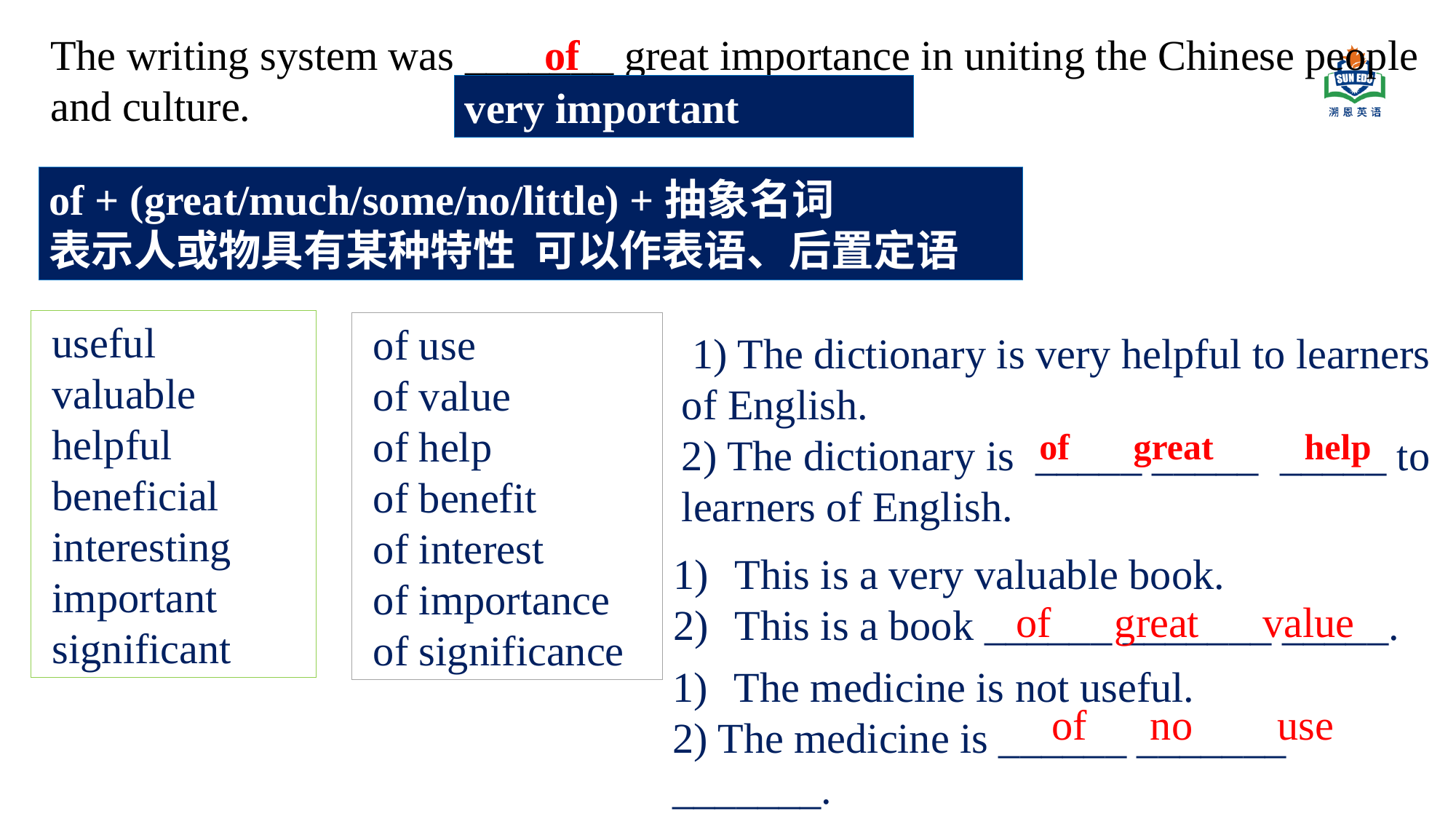

The writing system was _______ great importance in uniting the Chinese people and culture.
of
very important
of + (great/much/some/no/little) +抽象名词
表示人或物具有某种特性  可以作表语、后置定语
 useful
 valuable
 helpful
 beneficial
 interesting
 important
 significant
 of use
 of value
 of help
 of benefit
 of interest
 of importance
 of significance
 1) The dictionary is very helpful to learners of English.
2) The dictionary is  _____ _____  _____ to learners of English.
of       great          help
This is a very valuable book.
This is a book ______ _______ _____.

of      great      value
The medicine is not useful.
2) The medicine is ______ _______ _______.

of      no        use